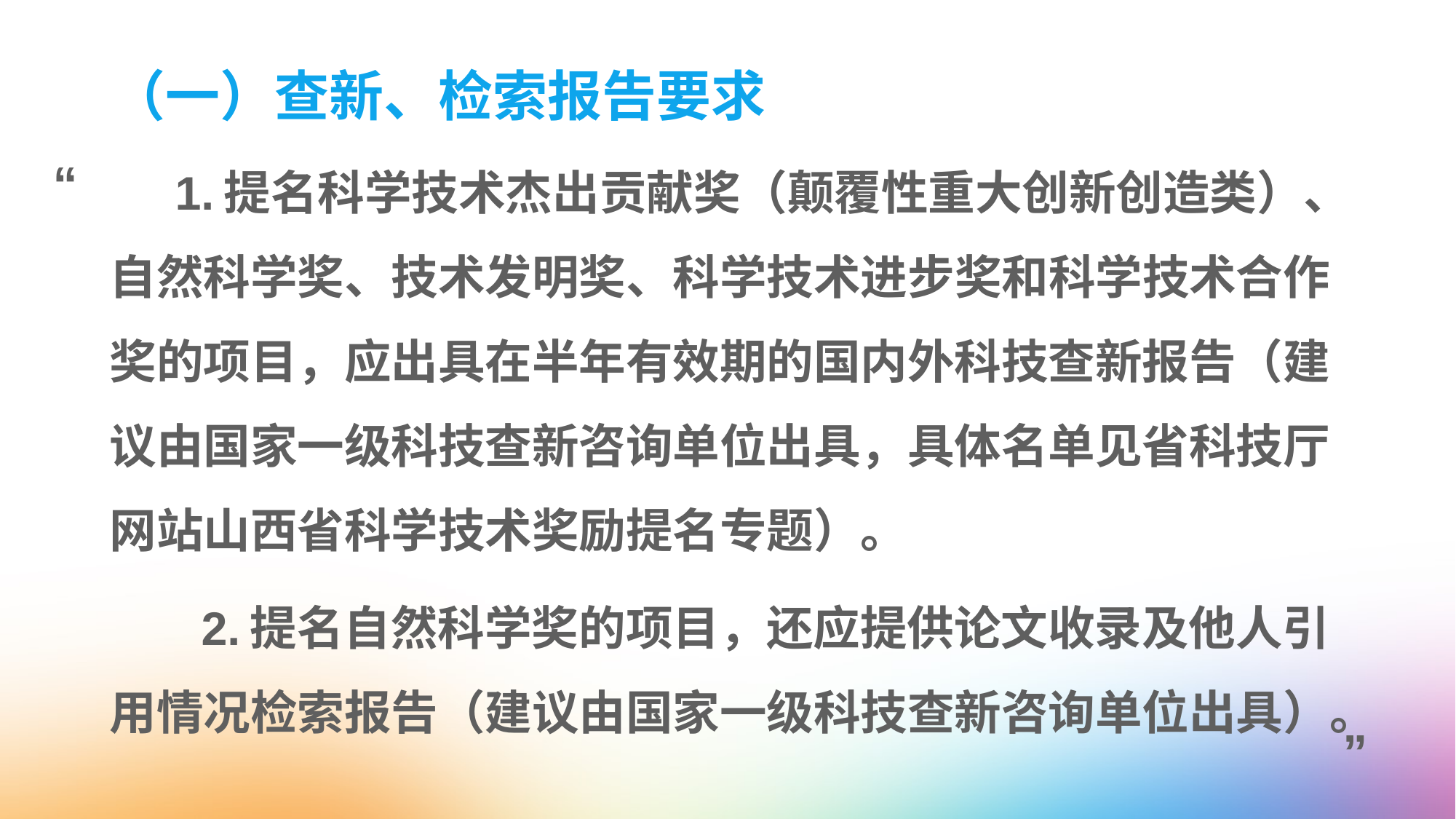

# （一）查新、检索报告要求
       1.提名科学技术杰出贡献奖（颠覆性重大创新创造类）、自然科学奖、技术发明奖、科学技术进步奖和科学技术合作奖的项目，应出具在半年有效期的国内外科技查新报告（建议由国家一级科技查新咨询单位出具，具体名单见省科技厅网站山西省科学技术奖励提名专题）。
       2.提名自然科学奖的项目，还应提供论文收录及他人引用情况检索报告（建议由国家一级科技查新咨询单位出具）。
“
”